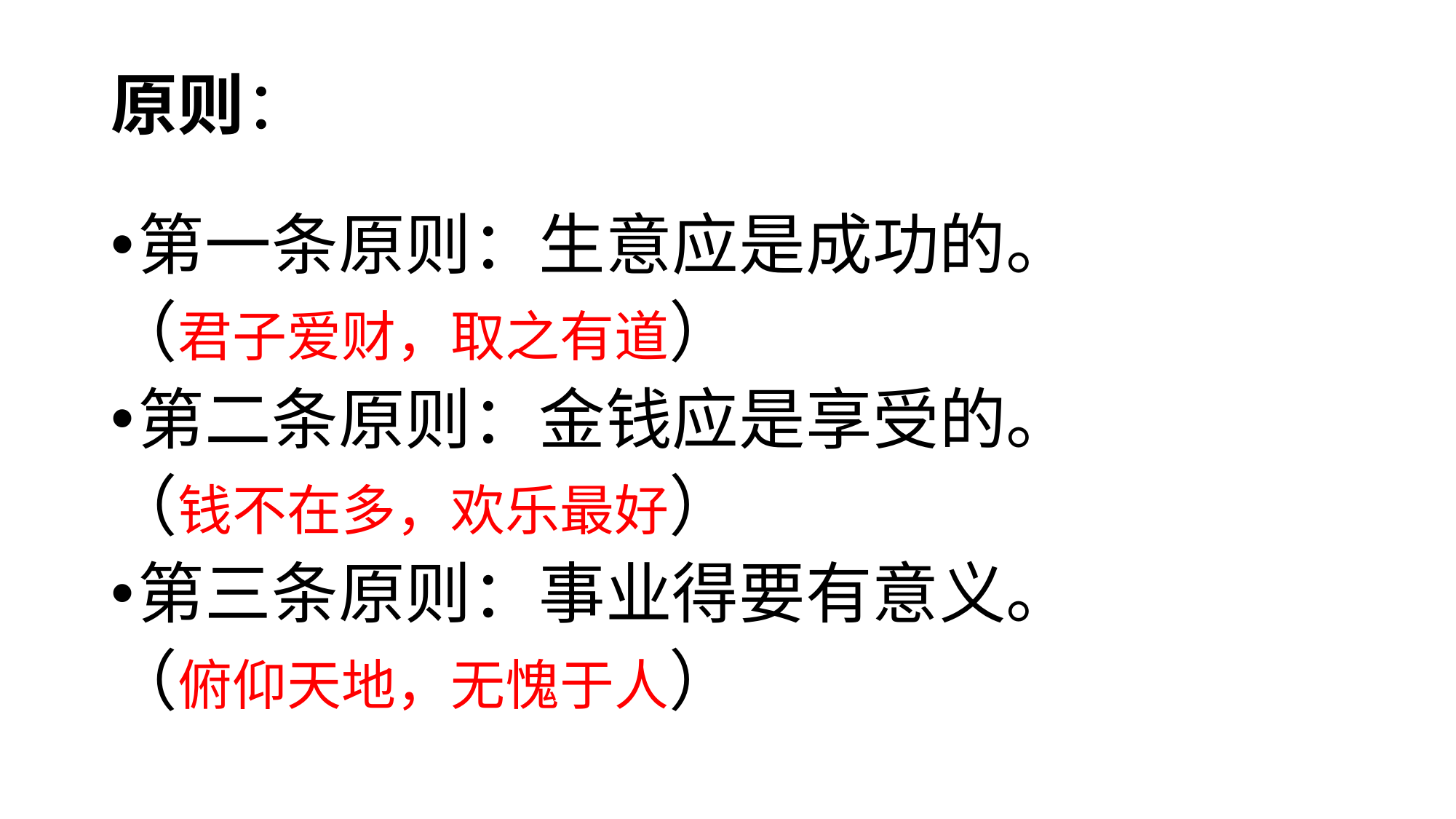

# 原则：

第一条原则：生意应是成功的。
（君子爱财，取之有道）
第二条原则：金钱应是享受的。
（钱不在多，欢乐最好）
第三条原则：事业得要有意义。
（俯仰天地，无愧于人）